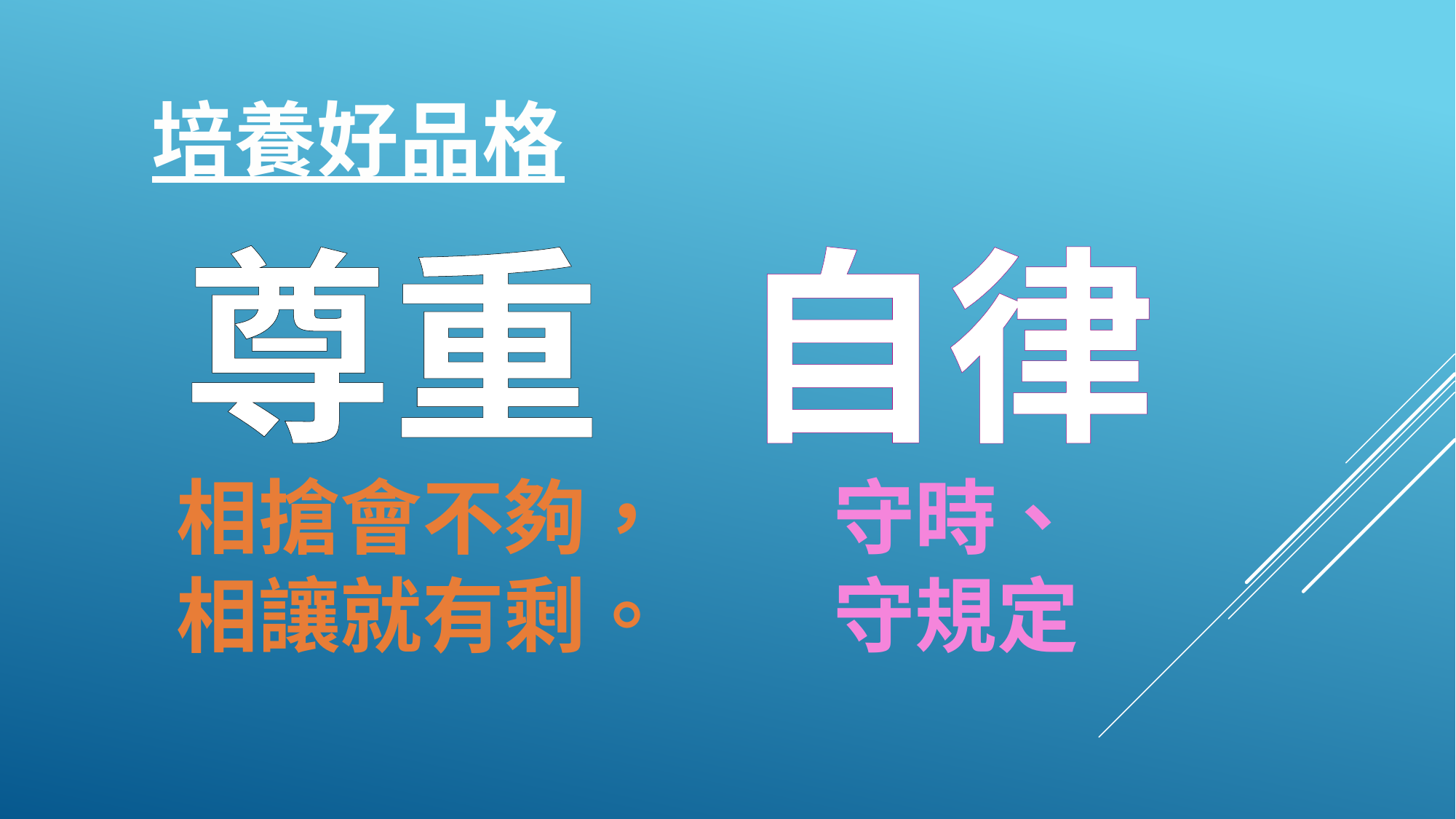

培養好品格
尊重
自律
相搶會不夠，
相讓就有剩。
守時、
守規定